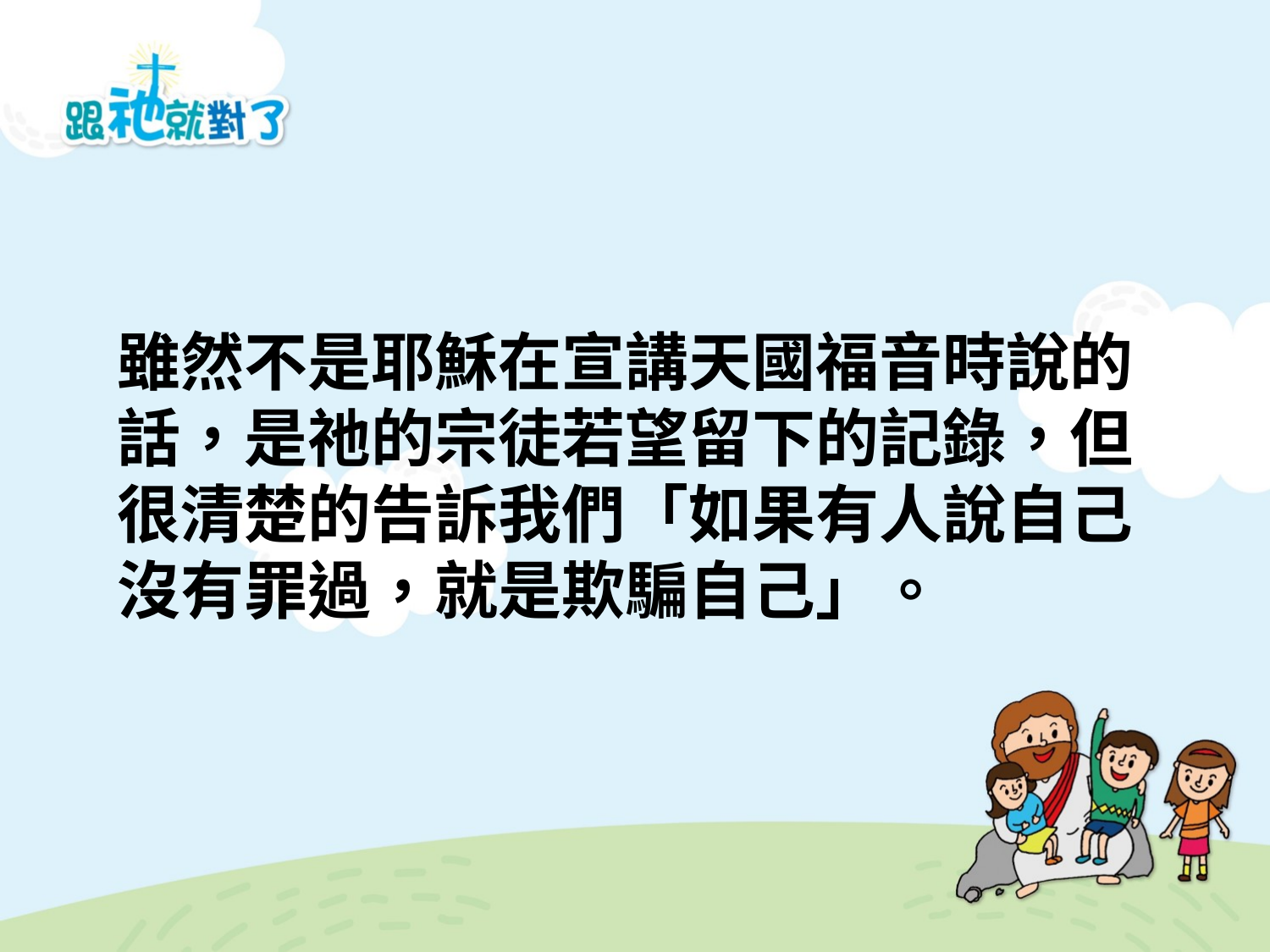

雖然不是耶穌在宣講天國福音時說的話，是祂的宗徒若望留下的記錄，但很清楚的告訴我們「如果有人說自己沒有罪過，就是欺騙自己」。